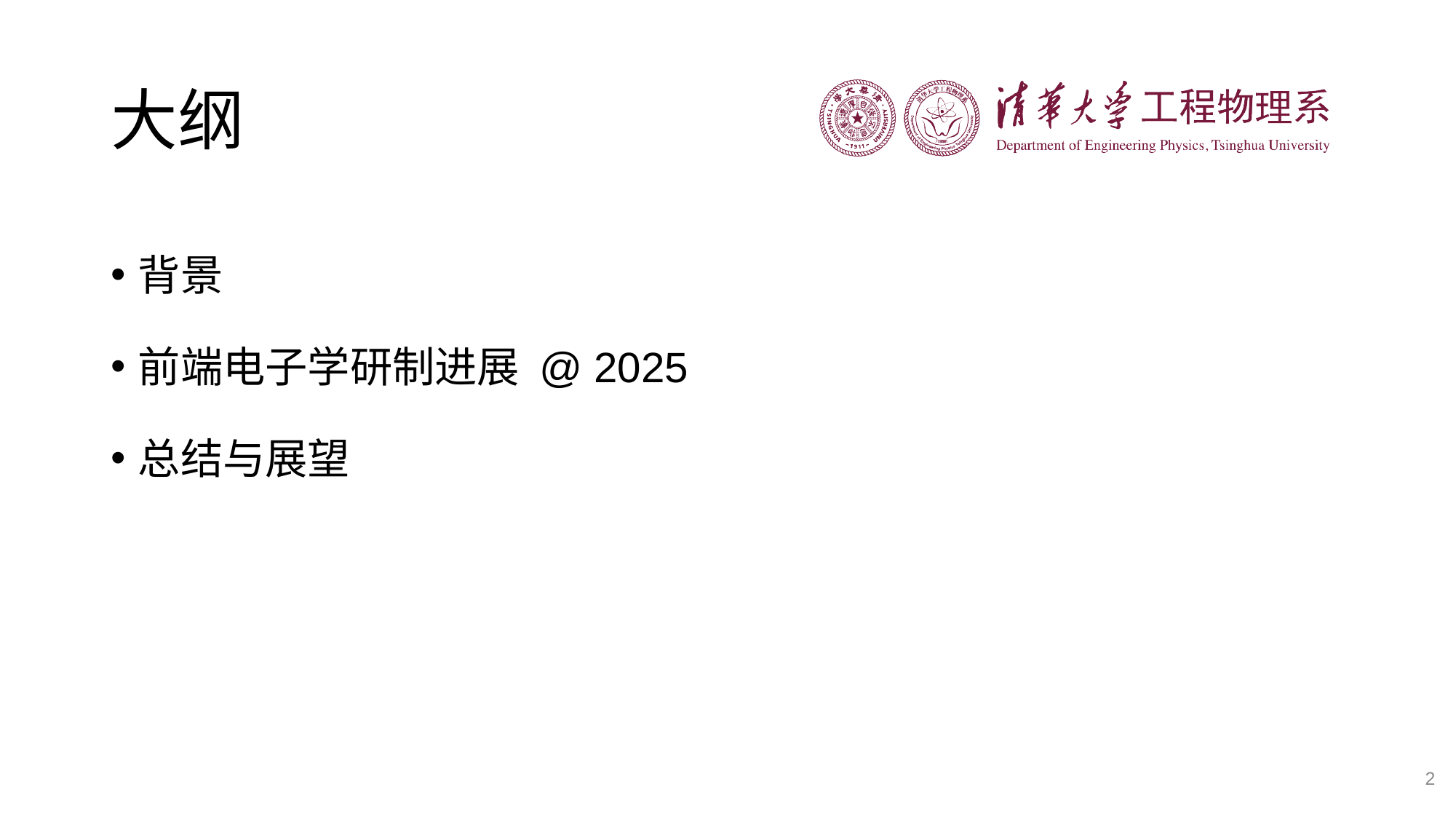

# 大纲
背景
前端电子学研制进展 @ 2025
总结与展望
2